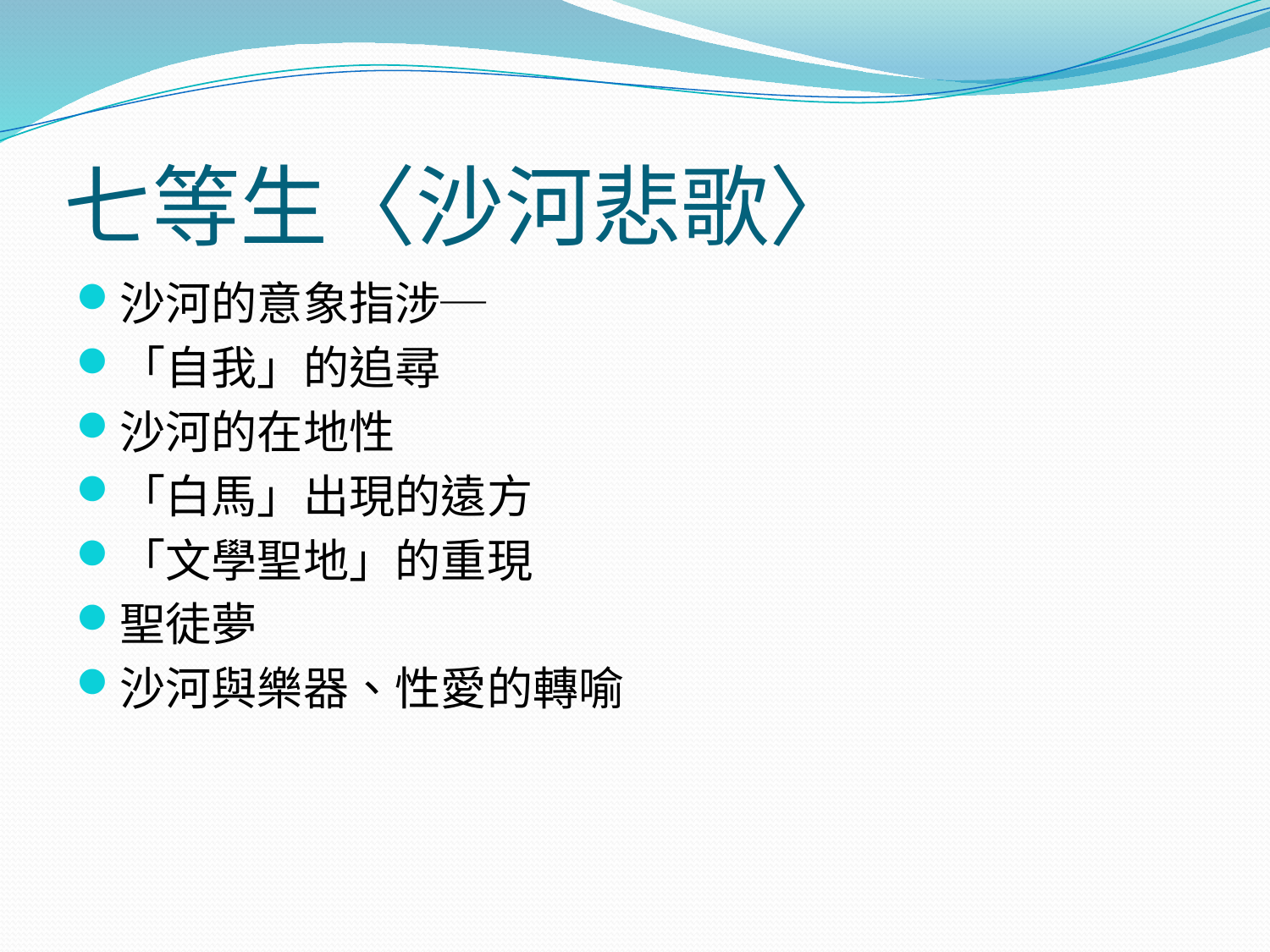

# 七等生〈沙河悲歌〉
沙河的意象指涉─
「自我」的追尋
沙河的在地性
「白馬」出現的遠方
「文學聖地」的重現
聖徒夢
沙河與樂器、性愛的轉喻